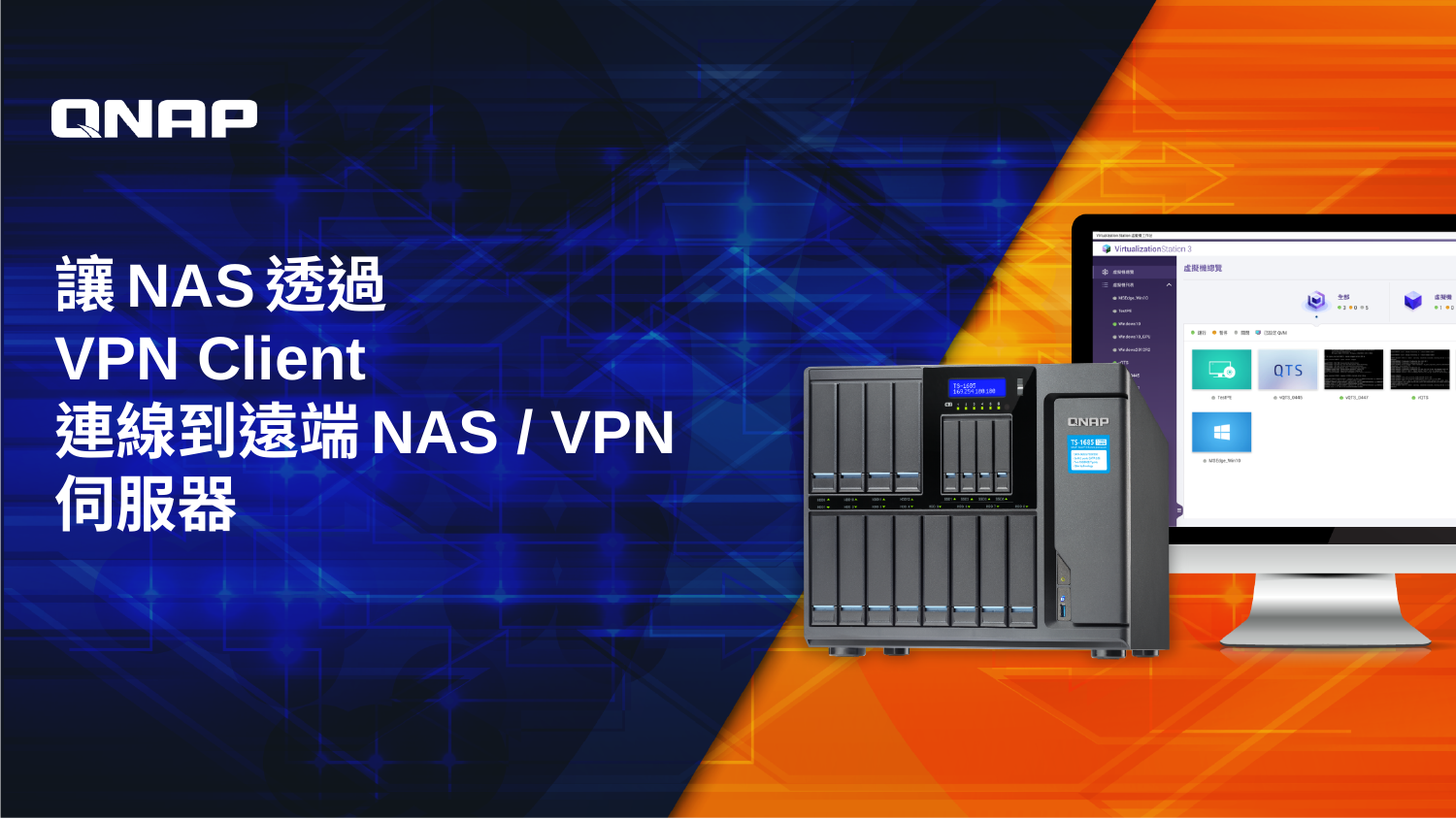

# 讓NAS透過 VPN Client 連線到遠端NAS / VPN伺服器